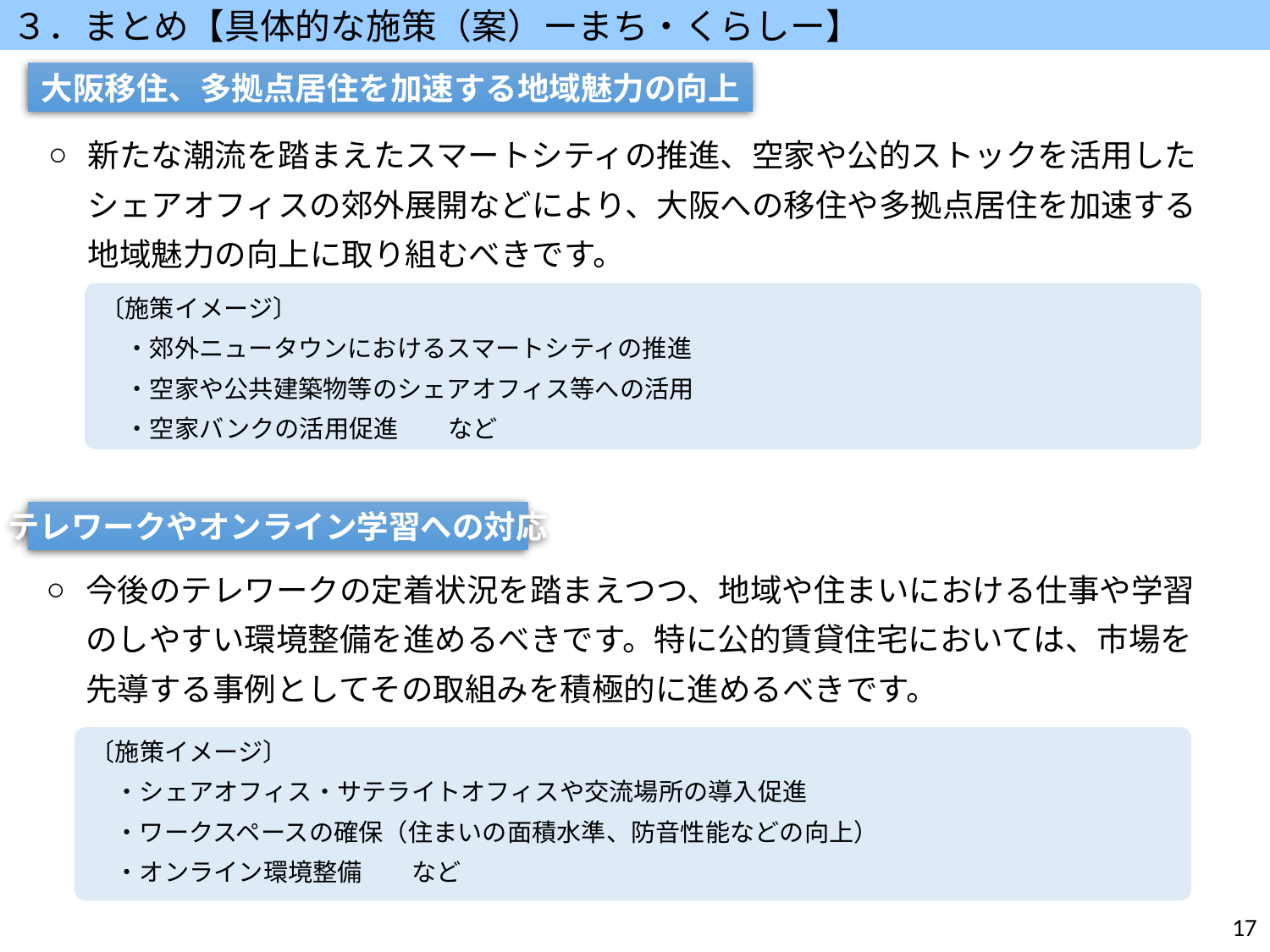

３．まとめ【具体的な施策（案）ーまち・くらしー】
大阪移住、多拠点居住を加速する地域魅力の向上
新たな潮流を踏まえたスマートシティの推進、空家や公的ストックを活用したシェアオフィスの郊外展開などにより、大阪への移住や多拠点居住を加速する地域魅力の向上に取り組むべきです。

〔施策イメージ〕
　・郊外ニュータウンにおけるスマートシティの推進
　・空家や公共建築物等のシェアオフィス等への活用
　・空家バンクの活用促進　　など
テレワークやオンライン学習への対応
今後のテレワークの定着状況を踏まえつつ、地域や住まいにおける仕事や学習のしやすい環境整備を進めるべきです。特に公的賃貸住宅においては、市場を先導する事例としてその取組みを積極的に進めるべきです。

〔施策イメージ〕
　・シェアオフィス・サテライトオフィスや交流場所の導入促進
　・ワークスペースの確保（住まいの面積水準、防音性能などの向上）
　・オンライン環境整備　　など

17